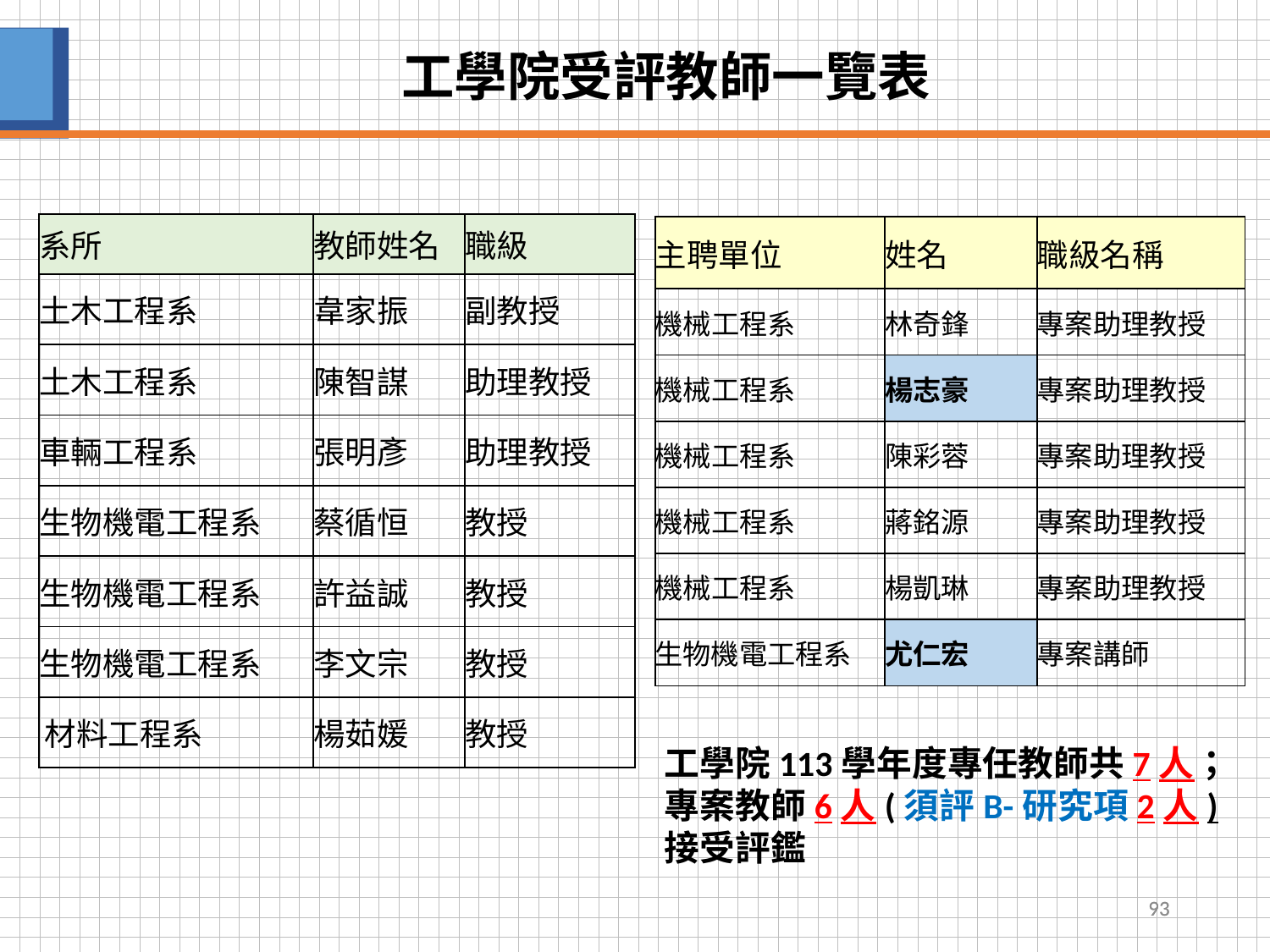

# 工學院受評教師一覽表
| 系所 | 教師姓名 | 職級 |
| --- | --- | --- |
| 土木工程系 | 韋家振 | 副教授 |
| 土木工程系 | 陳智謀 | 助理教授 |
| 車輛工程系 | 張明彥 | 助理教授 |
| 生物機電工程系 | 蔡循恒 | 教授 |
| 生物機電工程系 | 許益誠 | 教授 |
| 生物機電工程系 | 李文宗 | 教授 |
| 材料工程系 | 楊茹媛 | 教授 |
| 主聘單位 | 姓名 | 職級名稱 |
| --- | --- | --- |
| 機械工程系 | 林奇鋒 | 專案助理教授 |
| 機械工程系 | 楊志豪 | 專案助理教授 |
| 機械工程系 | 陳彩蓉 | 專案助理教授 |
| 機械工程系 | 蔣銘源 | 專案助理教授 |
| 機械工程系 | 楊凱琳 | 專案助理教授 |
| 生物機電工程系 | 尤仁宏 | 專案講師 |
工學院113學年度專任教師共7人；專案教師6人(須評B-研究項2人)接受評鑑
93